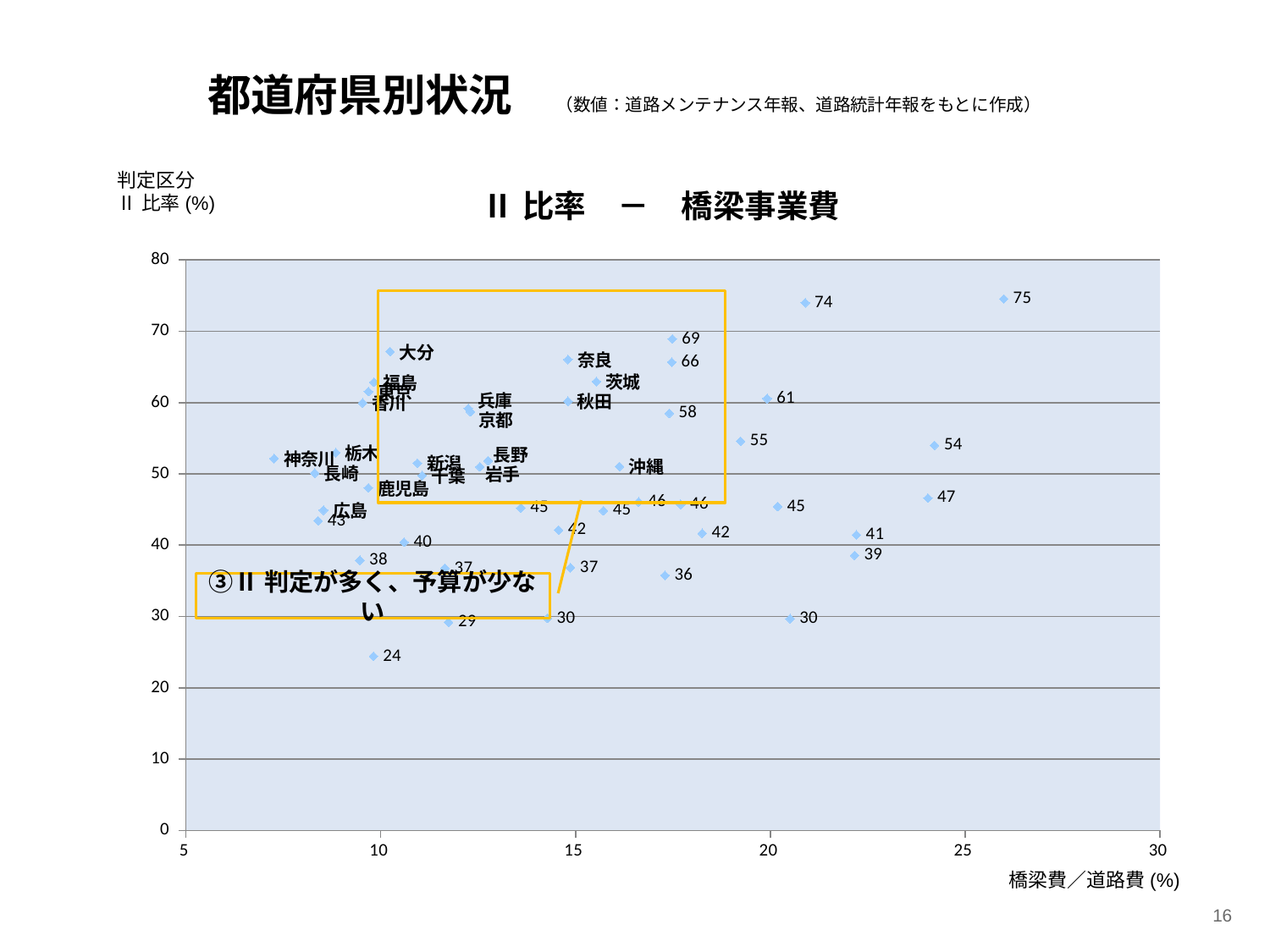

都道府県別状況　（数値：道路メンテナンス年報、道路統計年報をもとに作成）

### Chart: Ⅱ比率　－　橋梁事業費

| Category | Ⅱ判定／全管理橋数 |
|---|---|
判定区分
Ⅱ比率(%)

③Ⅱ判定が多く、予算が少ない
橋梁費／道路費(%)
16